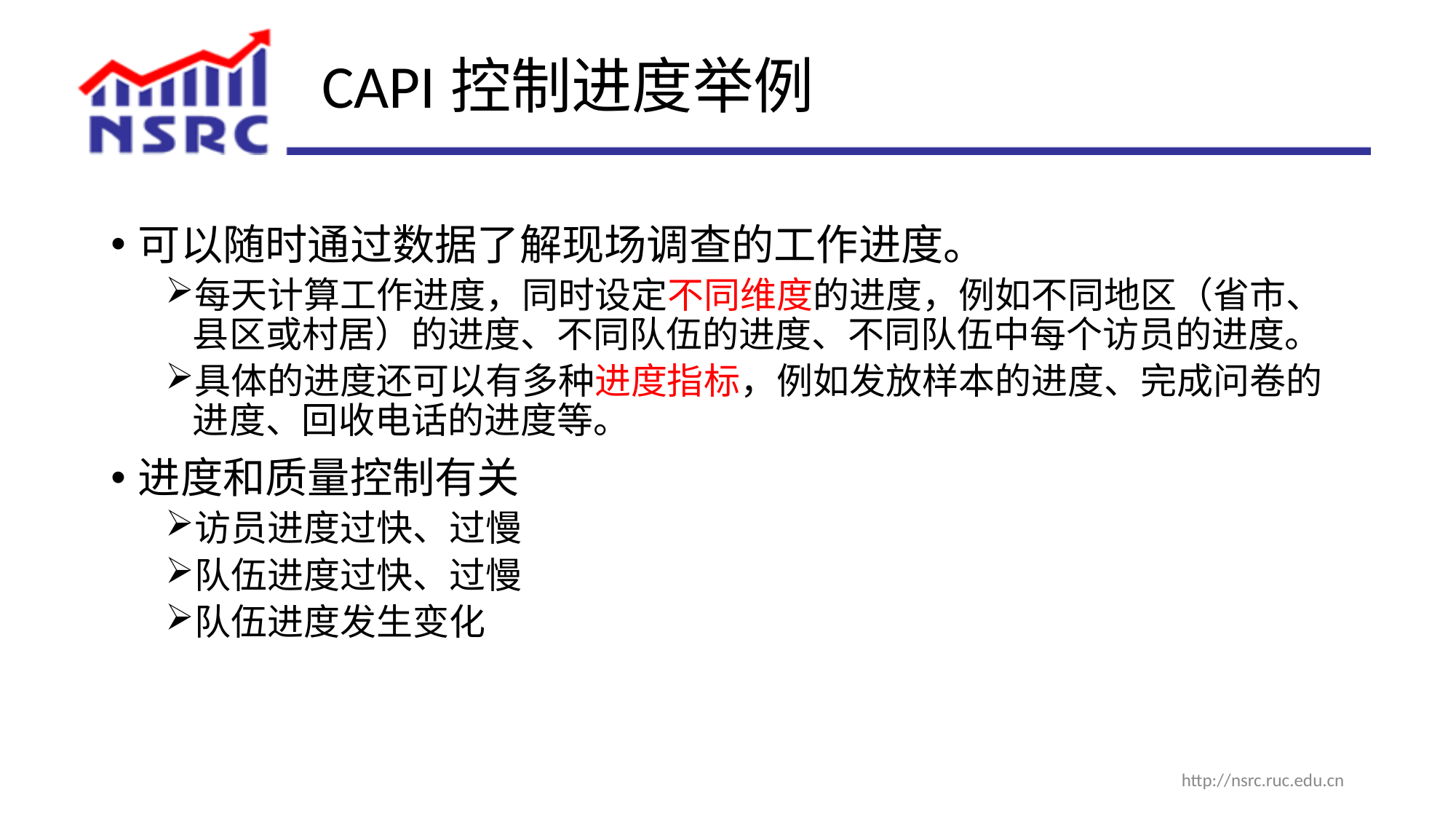

# CAPI控制进度举例
可以随时通过数据了解现场调查的工作进度。
每天计算工作进度，同时设定不同维度的进度，例如不同地区（省市、县区或村居）的进度、不同队伍的进度、不同队伍中每个访员的进度。
具体的进度还可以有多种进度指标，例如发放样本的进度、完成问卷的进度、回收电话的进度等。
进度和质量控制有关
访员进度过快、过慢
队伍进度过快、过慢
队伍进度发生变化